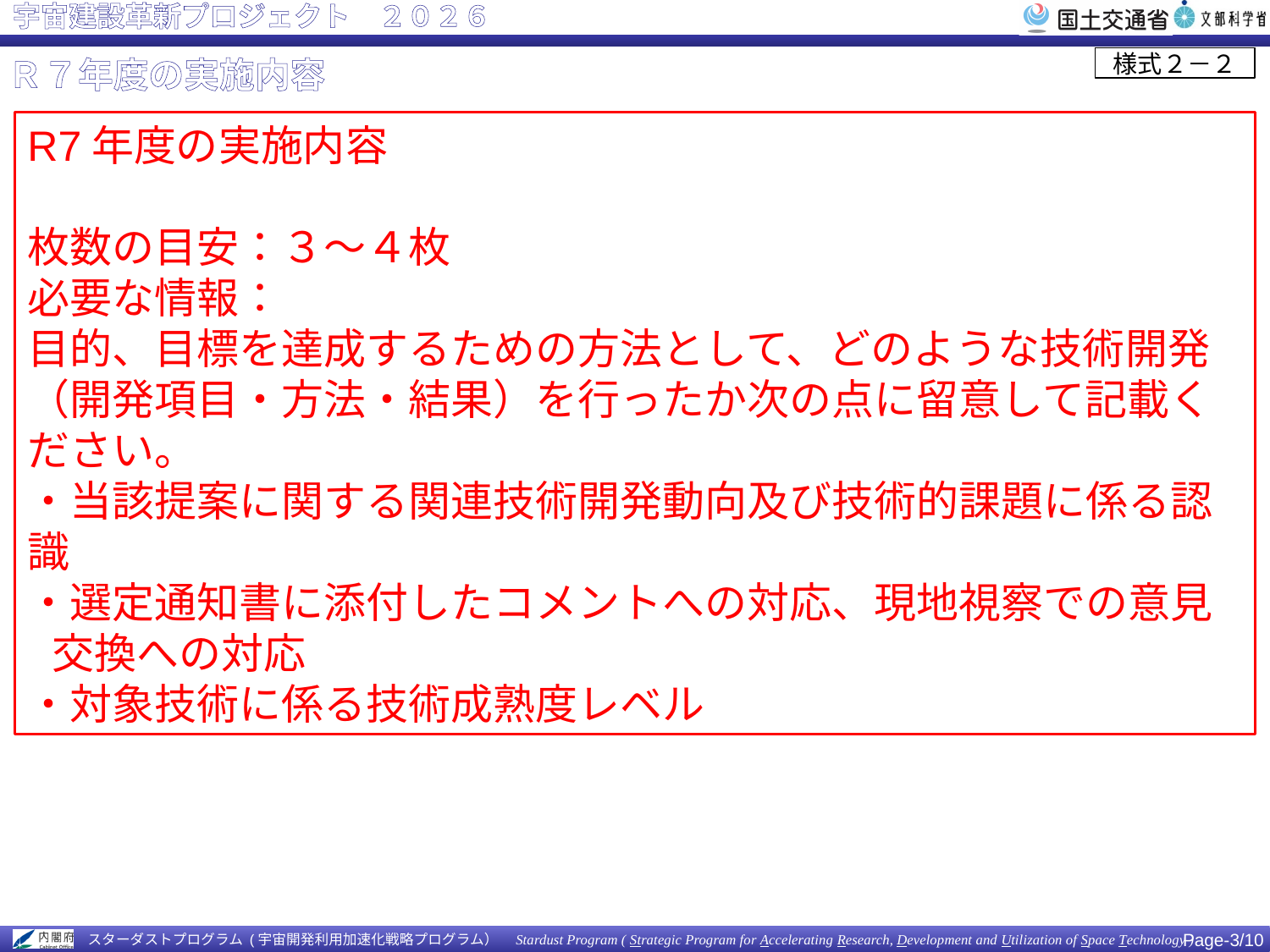

Ｒ７年度の実施内容
R7年度の実施内容

枚数の目安：３～４枚
必要な情報：
目的、目標を達成するための方法として、どのような技術開発（開発項目・方法・結果）を行ったか次の点に留意して記載ください。
・当該提案に関する関連技術開発動向及び技術的課題に係る認識
・選定通知書に添付したコメントへの対応、現地視察での意見交換への対応
・対象技術に係る技術成熟度レベル
Page-3/10